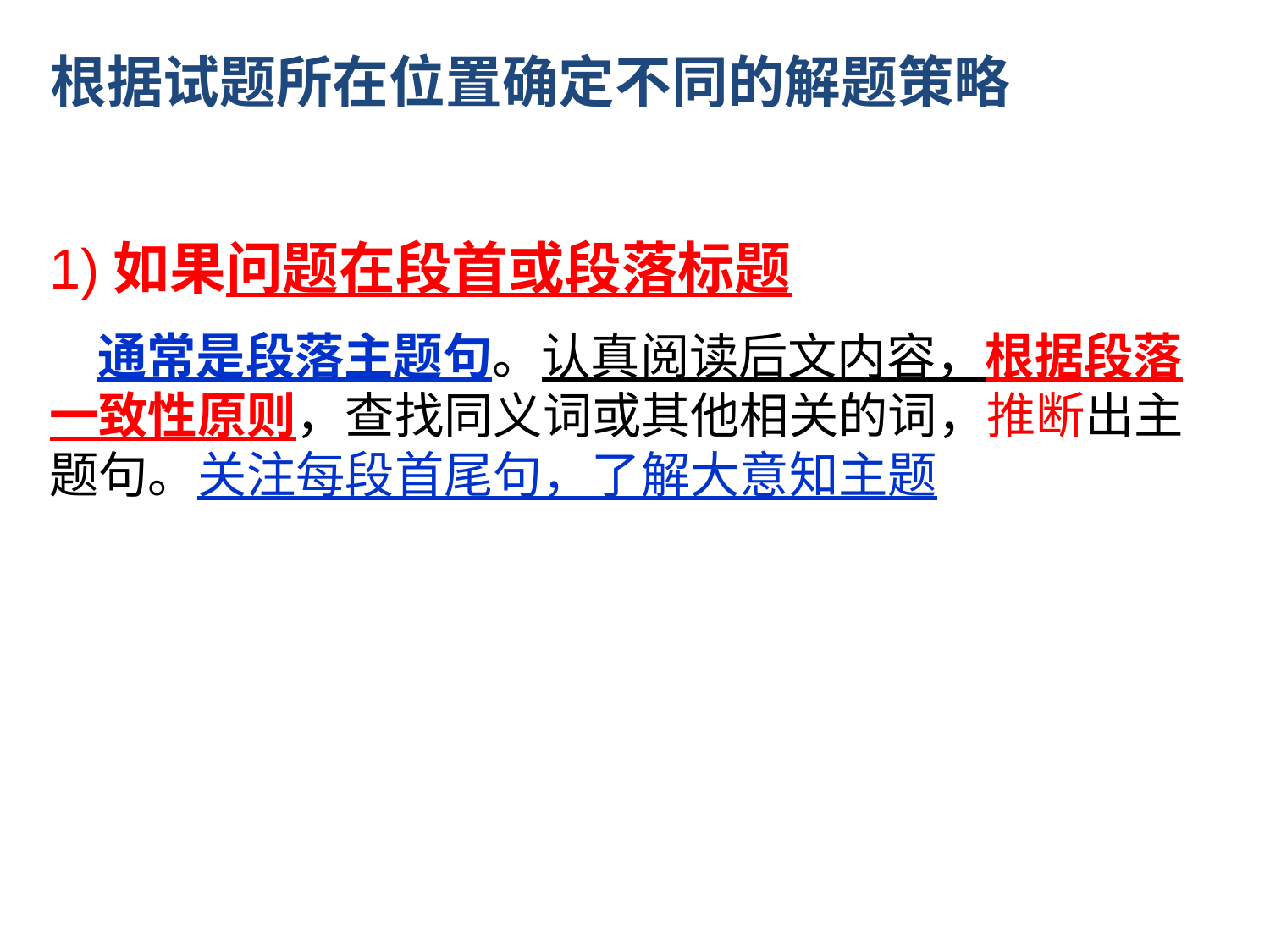

根据试题所在位置确定不同的解题策略
1)如果问题在段首或段落标题
    通常是段落主题句。认真阅读后文内容，根据段落一致性原则，查找同义词或其他相关的词，推断出主题句。关注每段首尾句，了解大意知主题